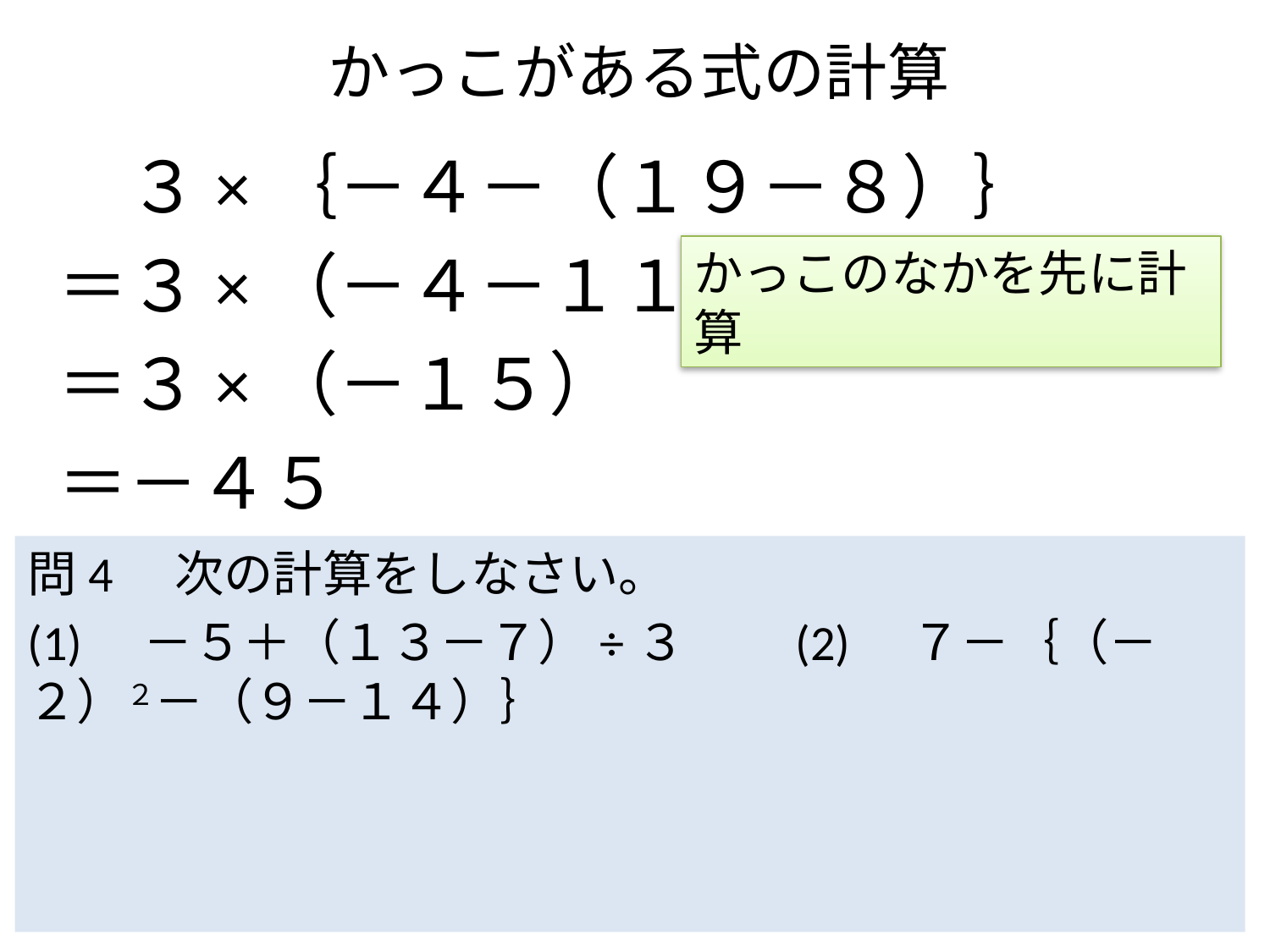

# かっこがある式の計算
　３×｛－４－（１９－８）｝
＝３×（－４－１１）
＝３×（－１５）
＝－４５
かっこのなかを先に計算
問4　次の計算をしなさい。
(1)　－５＋（１３－７）÷３　　(2)　７－｛（－２）２－（９－１４）｝